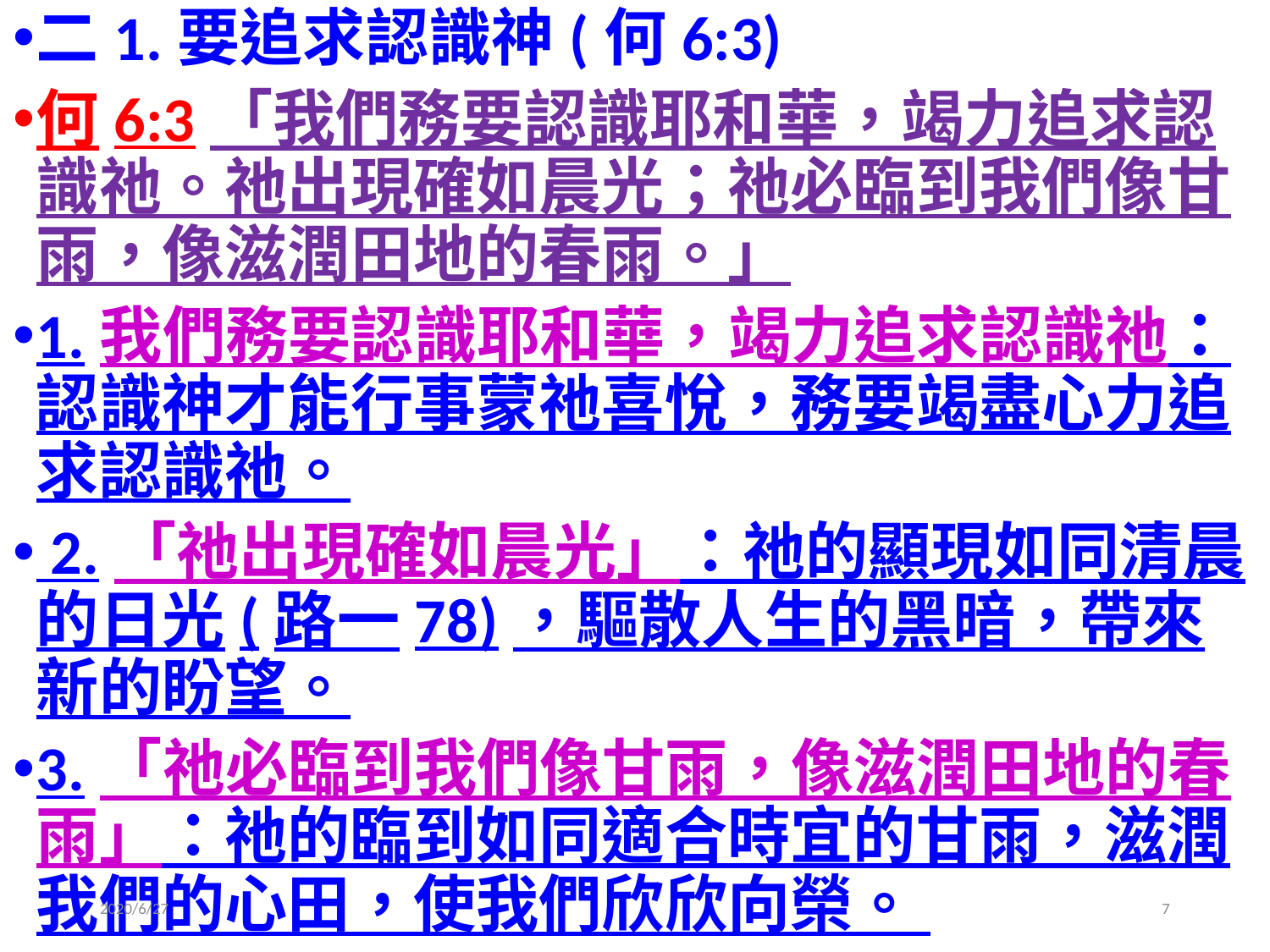

二1.要追求認識神(何6:3)
何6:3「我們務要認識耶和華，竭力追求認識祂。祂出現確如晨光；祂必臨到我們像甘雨，像滋潤田地的春雨。」
1.我們務要認識耶和華，竭力追求認識祂：認識神才能行事蒙祂喜悅，務要竭盡心力追求認識祂。
 2.「祂出現確如晨光」：祂的顯現如同清晨的日光(路一78)，驅散人生的黑暗，帶來新的盼望。
3.「祂必臨到我們像甘雨，像滋潤田地的春雨」：祂的臨到如同適合時宜的甘雨，滋潤我們的心田，使我們欣欣向榮。

2020/6/27
7